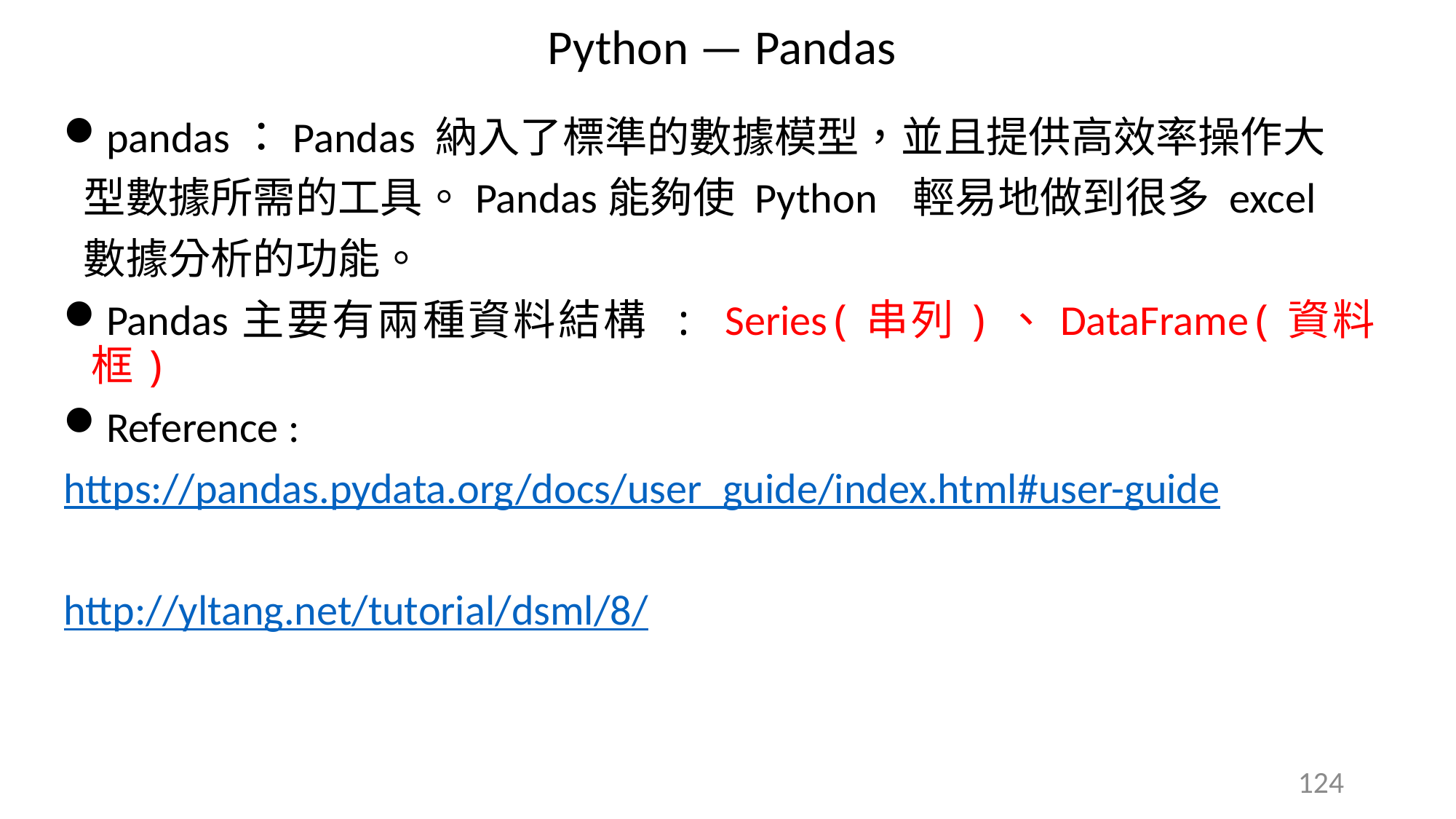

# Python — Pandas
pandas：Pandas 納入了標準的數據模型，並且提供高效率操作大
 型數據所需的工具。Pandas能夠使 Python 輕易地做到很多 excel
 數據分析的功能。
Pandas主要有兩種資料結構 : Series(串列)、DataFrame(資料框)
Reference :
https://pandas.pydata.org/docs/user_guide/index.html#user-guide

http://yltang.net/tutorial/dsml/8/

124